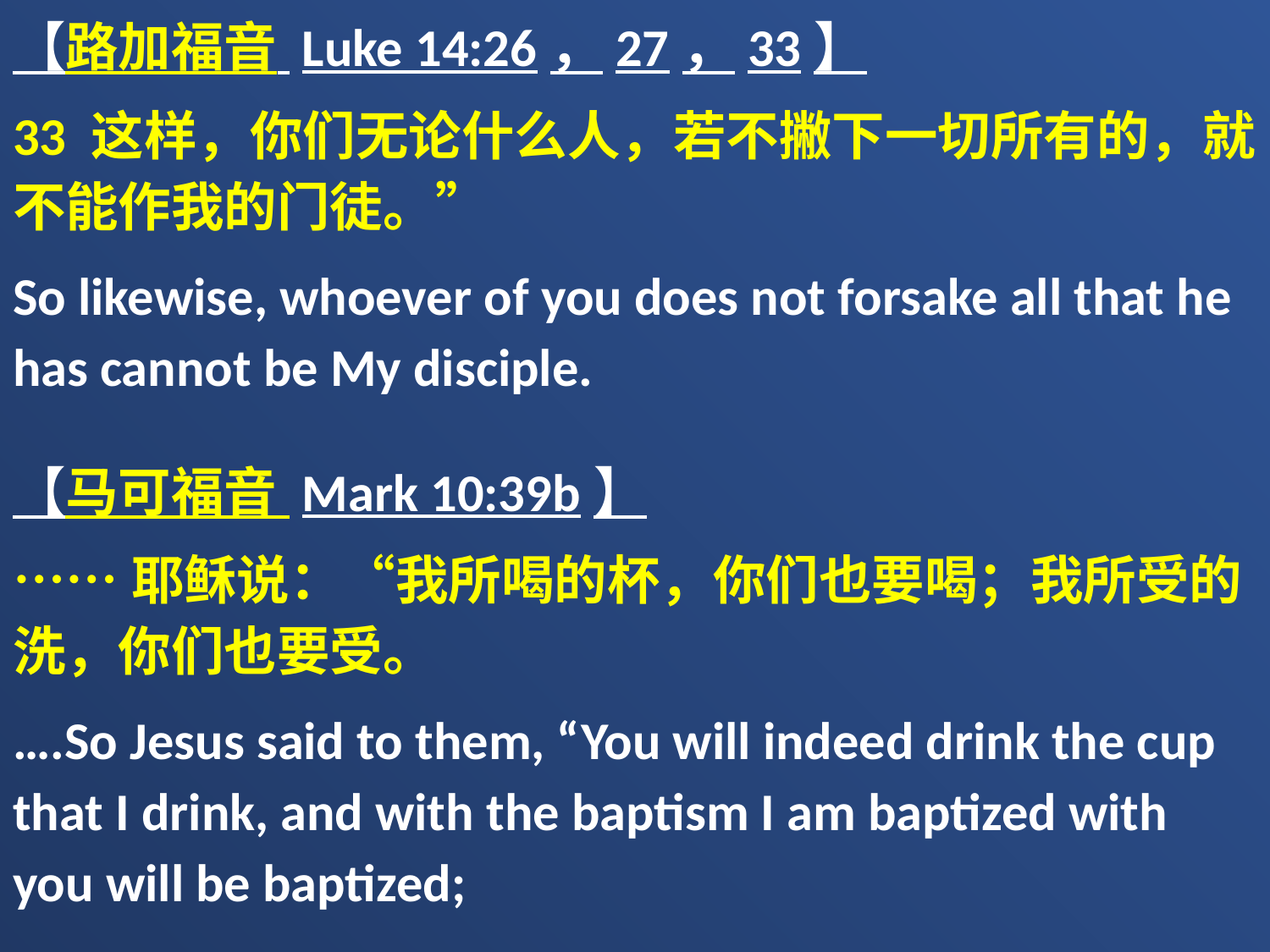

【路加福音 Luke 14:26，27，33】
33 这样，你们无论什么人，若不撇下一切所有的，就不能作我的门徒。”
So likewise, whoever of you does not forsake all that he has cannot be My disciple.

【马可福音 Mark 10:39b】
……耶稣说：“我所喝的杯，你们也要喝；我所受的洗，你们也要受。
….So Jesus said to them, “You will indeed drink the cup that I drink, and with the baptism I am baptized with you will be baptized;